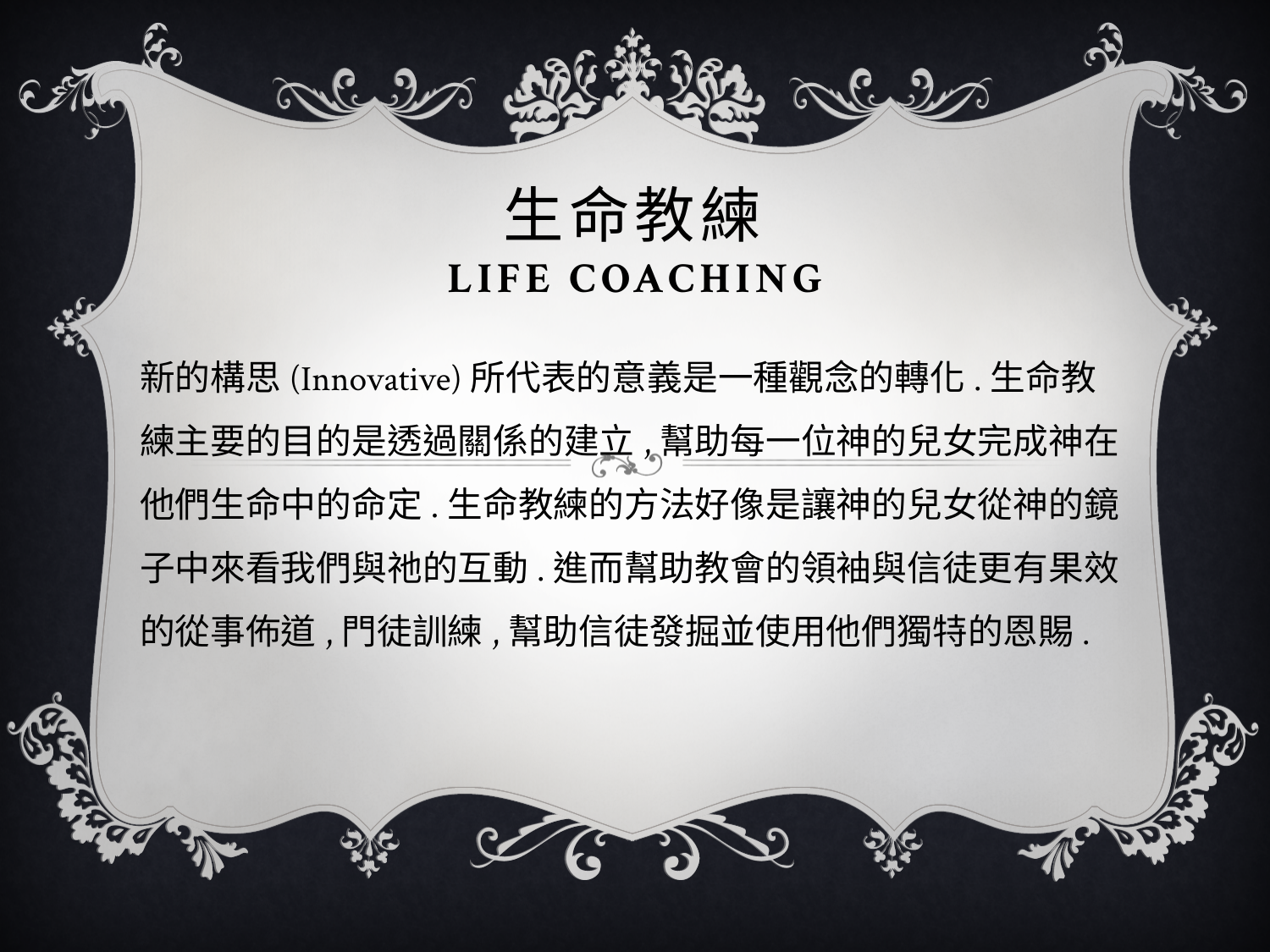

# 生命教練 Life coaching
新的構思(Innovative)所代表的意義是一種觀念的轉化.生命教練主要的目的是透過關係的建立,幫助每一位神的兒女完成神在他們生命中的命定.生命教練的方法好像是讓神的兒女從神的鏡子中來看我們與祂的互動.進而幫助教會的領袖與信徒更有果效的從事佈道,門徒訓練,幫助信徒發掘並使用他們獨特的恩賜.